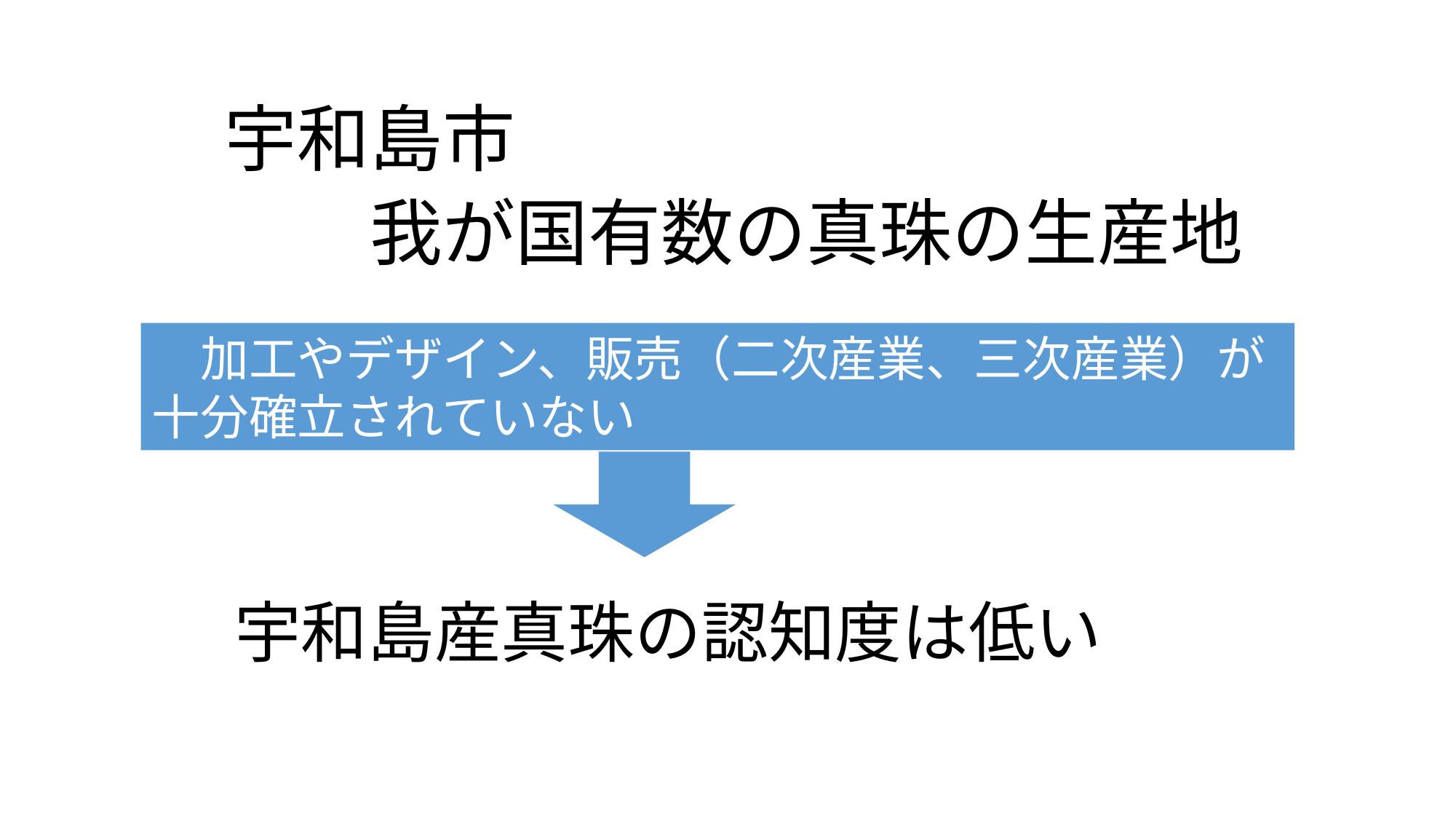

宇和島市
　　　我が国有数の真珠の生産地
　加工やデザイン、販売（二次産業、三次産業）が十分確立されていない

宇和島産真珠の認知度は低い